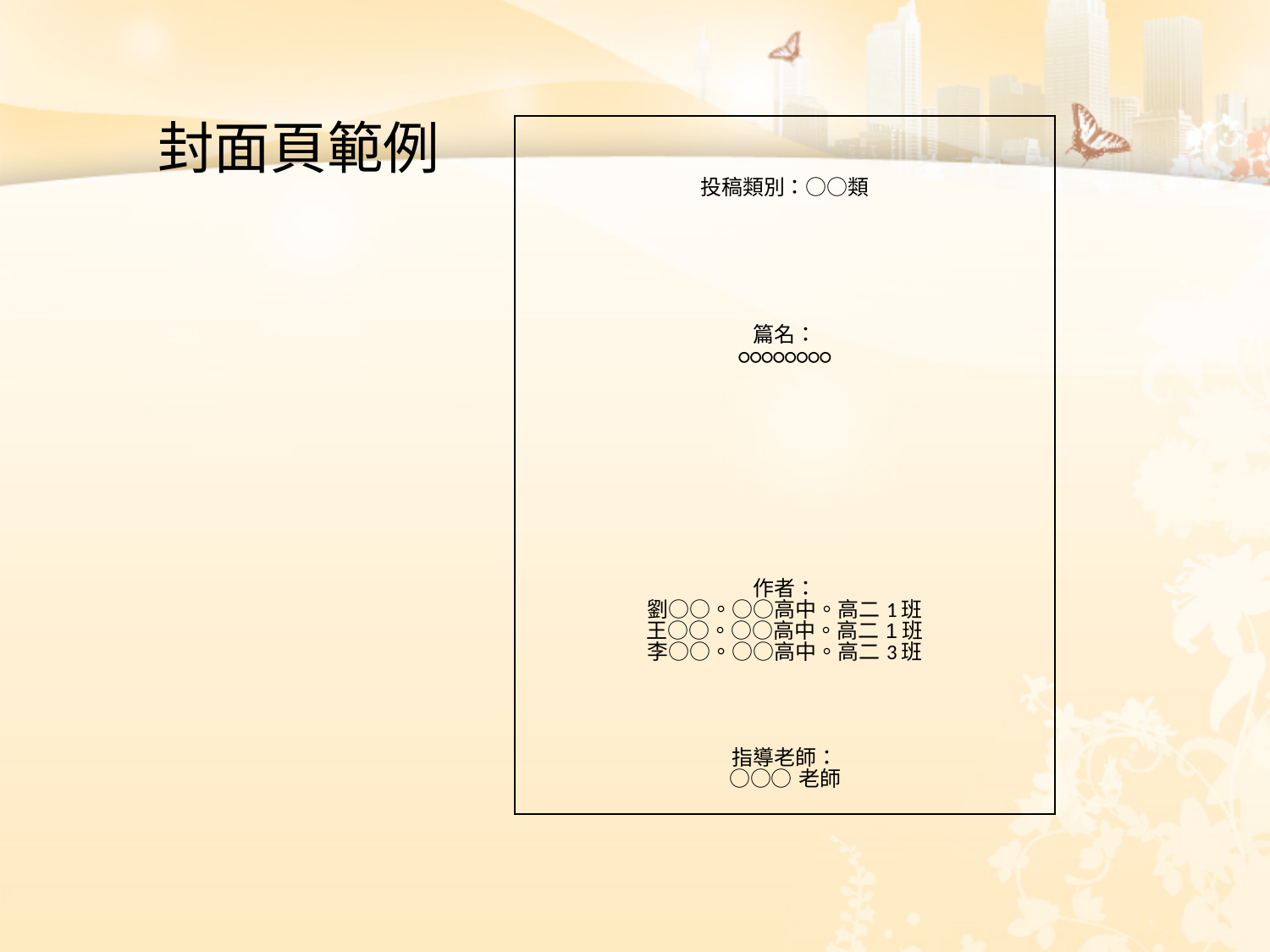

封面頁範例
| 投稿類別：○○類   篇名： ○○○○○○○○   作者： 劉○○。○○高中。高二1班 王○○。○○高中。高二1班 李○○。○○高中。高二3班   指導老師： ○○○老師 |
| --- |